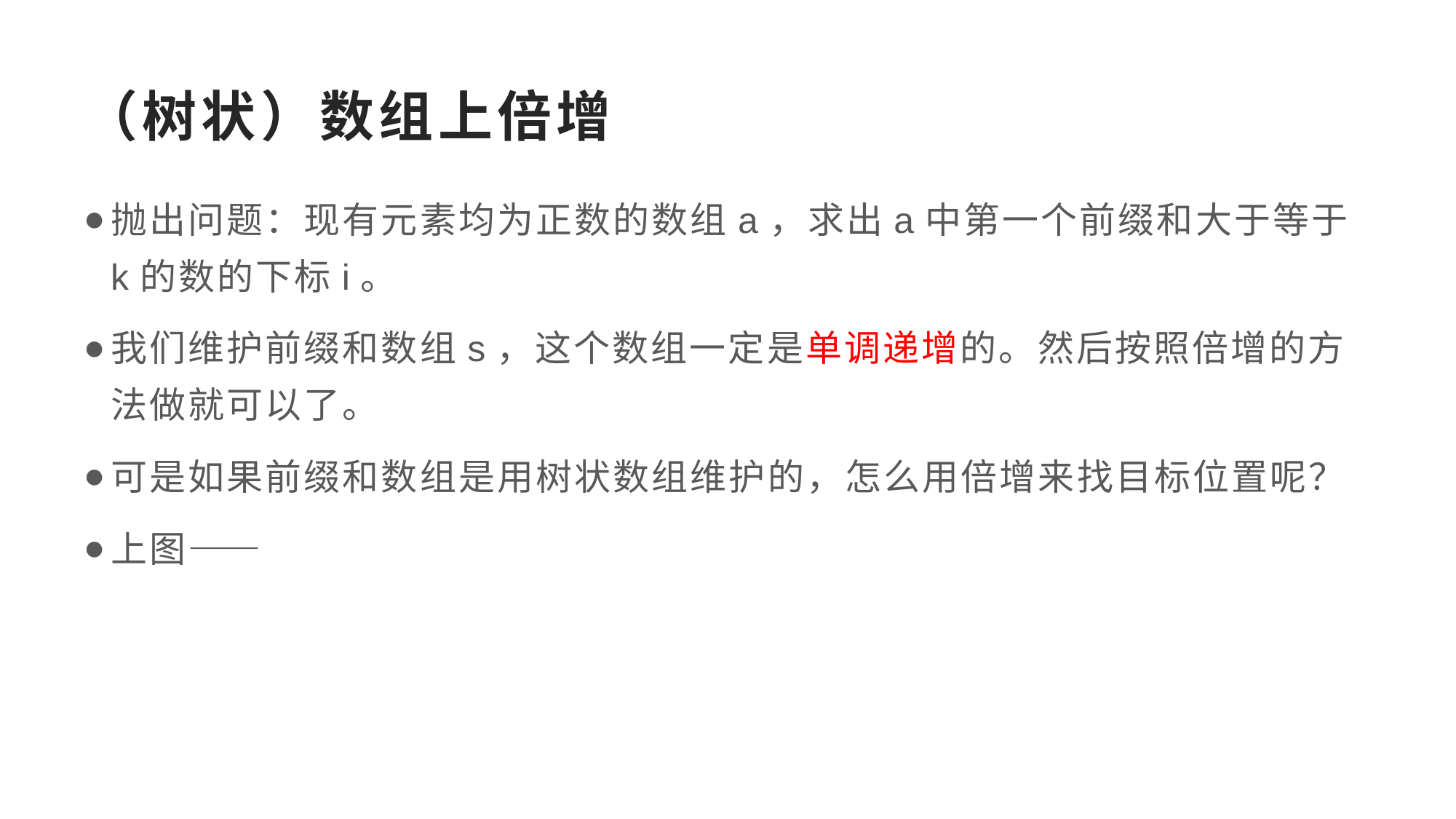

# （树状）数组上倍增
抛出问题：现有元素均为正数的数组a，求出a中第一个前缀和大于等于k的数的下标i。
我们维护前缀和数组s，这个数组一定是单调递增的。然后按照倍增的方法做就可以了。
可是如果前缀和数组是用树状数组维护的，怎么用倍增来找目标位置呢？
上图——